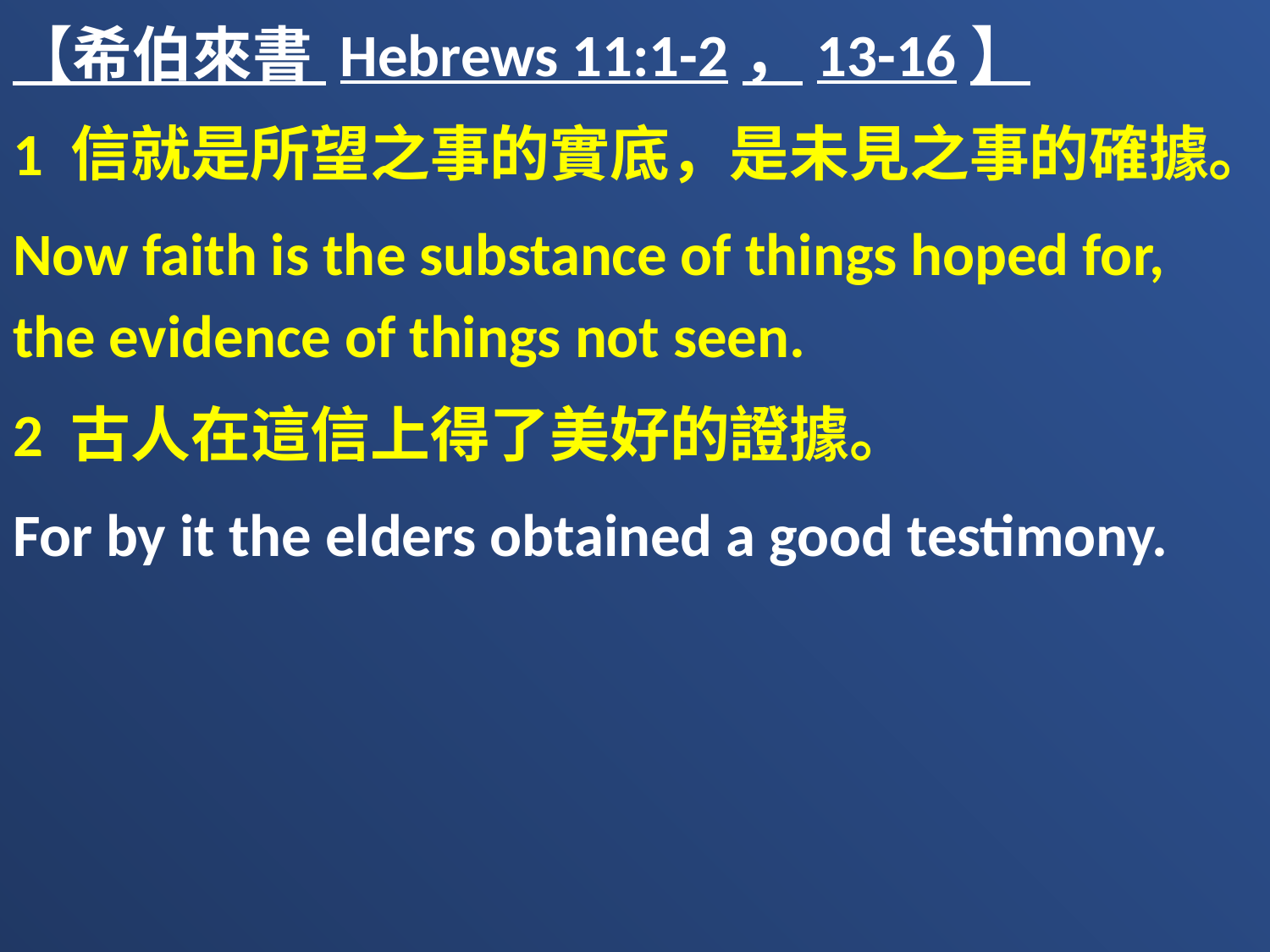

【希伯來書 Hebrews 11:1-2，13-16】
1 信就是所望之事的實底，是未見之事的確據。
Now faith is the substance of things hoped for, the evidence of things not seen.
2 古人在這信上得了美好的證據。
For by it the elders obtained a good testimony.